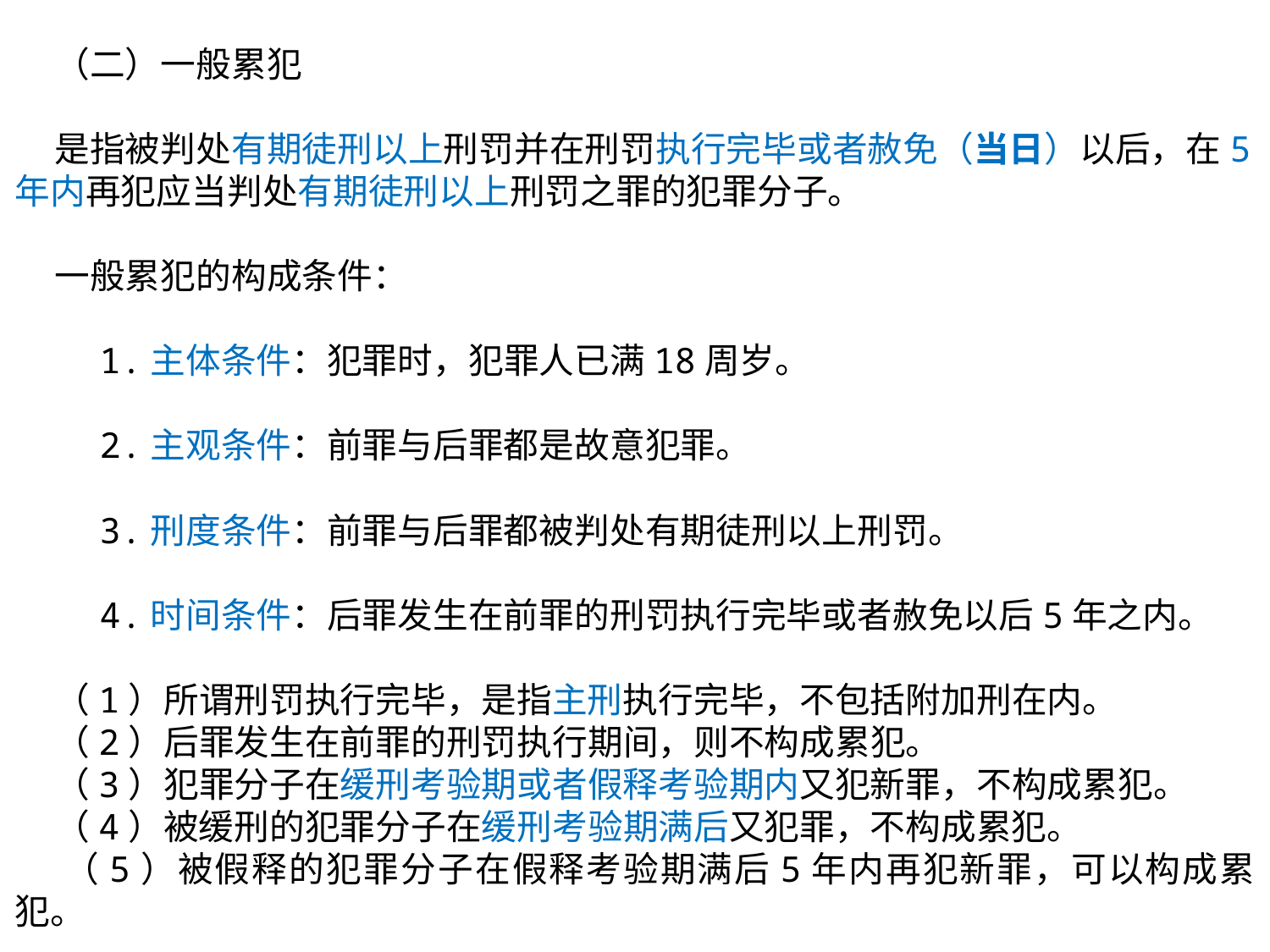

（二）一般累犯

    是指被判处有期徒刑以上刑罚并在刑罚执行完毕或者赦免（当日）以后，在5年内再犯应当判处有期徒刑以上刑罚之罪的犯罪分子。

    一般累犯的构成条件：

    1.主体条件：犯罪时，犯罪人已满18周岁。

    2.主观条件：前罪与后罪都是故意犯罪。

    3.刑度条件：前罪与后罪都被判处有期徒刑以上刑罚。

    4.时间条件：后罪发生在前罪的刑罚执行完毕或者赦免以后5年之内。

    （1）所谓刑罚执行完毕，是指主刑执行完毕，不包括附加刑在内。
    （2）后罪发生在前罪的刑罚执行期间，则不构成累犯。
    （3）犯罪分子在缓刑考验期或者假释考验期内又犯新罪，不构成累犯。
    （4）被缓刑的犯罪分子在缓刑考验期满后又犯罪，不构成累犯。
    （5）被假释的犯罪分子在假释考验期满后5年内再犯新罪，可以构成累犯。